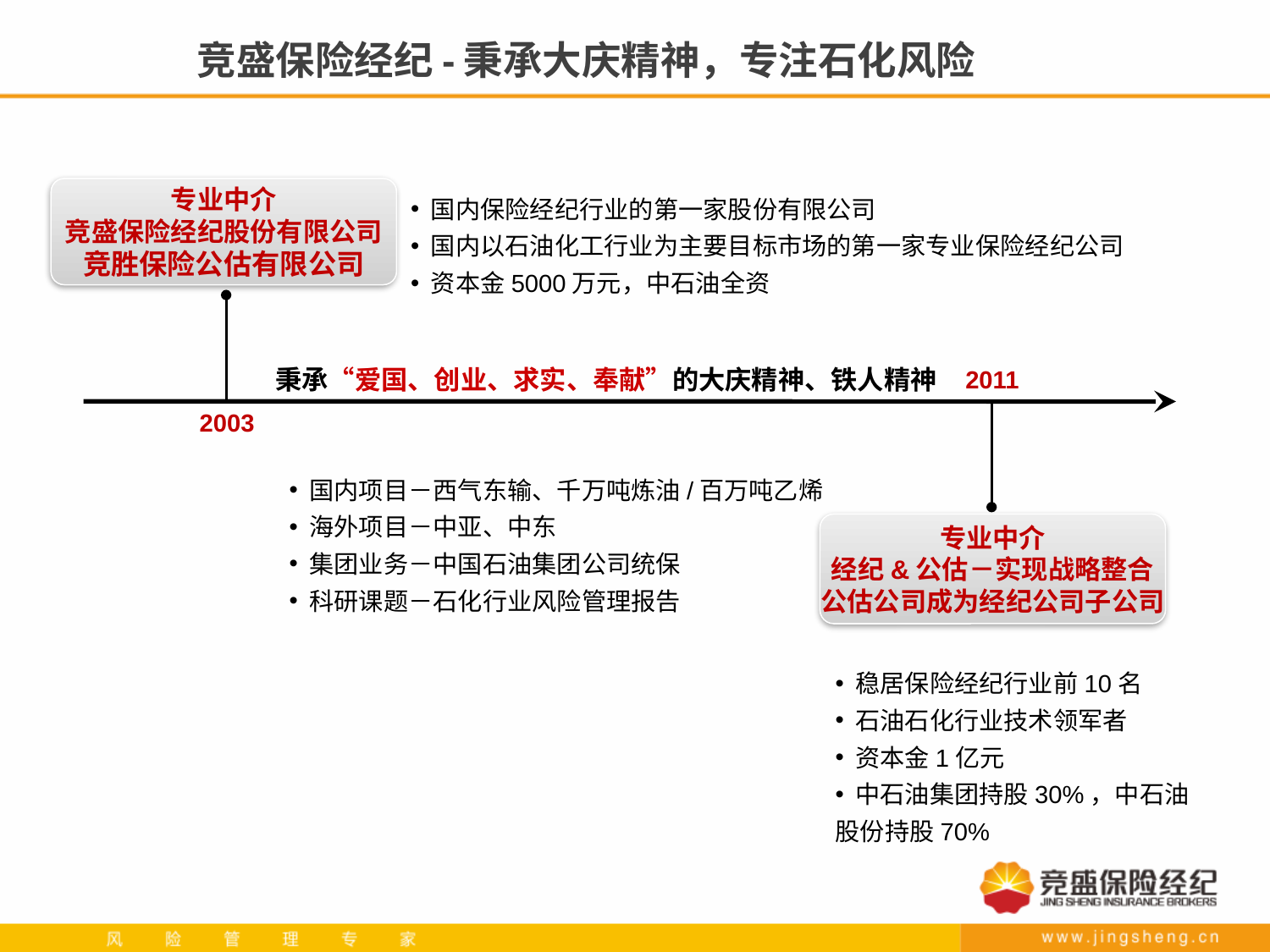

# 竞盛保险经纪-秉承大庆精神，专注石化风险
专业中介
竞盛保险经纪股份有限公司
竞胜保险公估有限公司
 国内保险经纪行业的第一家股份有限公司
 国内以石油化工行业为主要目标市场的第一家专业保险经纪公司
 资本金5000万元，中石油全资
秉承“爱国、创业、求实、奉献”的大庆精神、铁人精神
2011
2003
 国内项目－西气东输、千万吨炼油/百万吨乙烯
 海外项目－中亚、中东
 集团业务－中国石油集团公司统保
 科研课题－石化行业风险管理报告
专业中介
经纪&公估－实现战略整合
公估公司成为经纪公司子公司
 稳居保险经纪行业前10名
 石油石化行业技术领军者
 资本金1亿元
 中石油集团持股30%，中石油股份持股70%